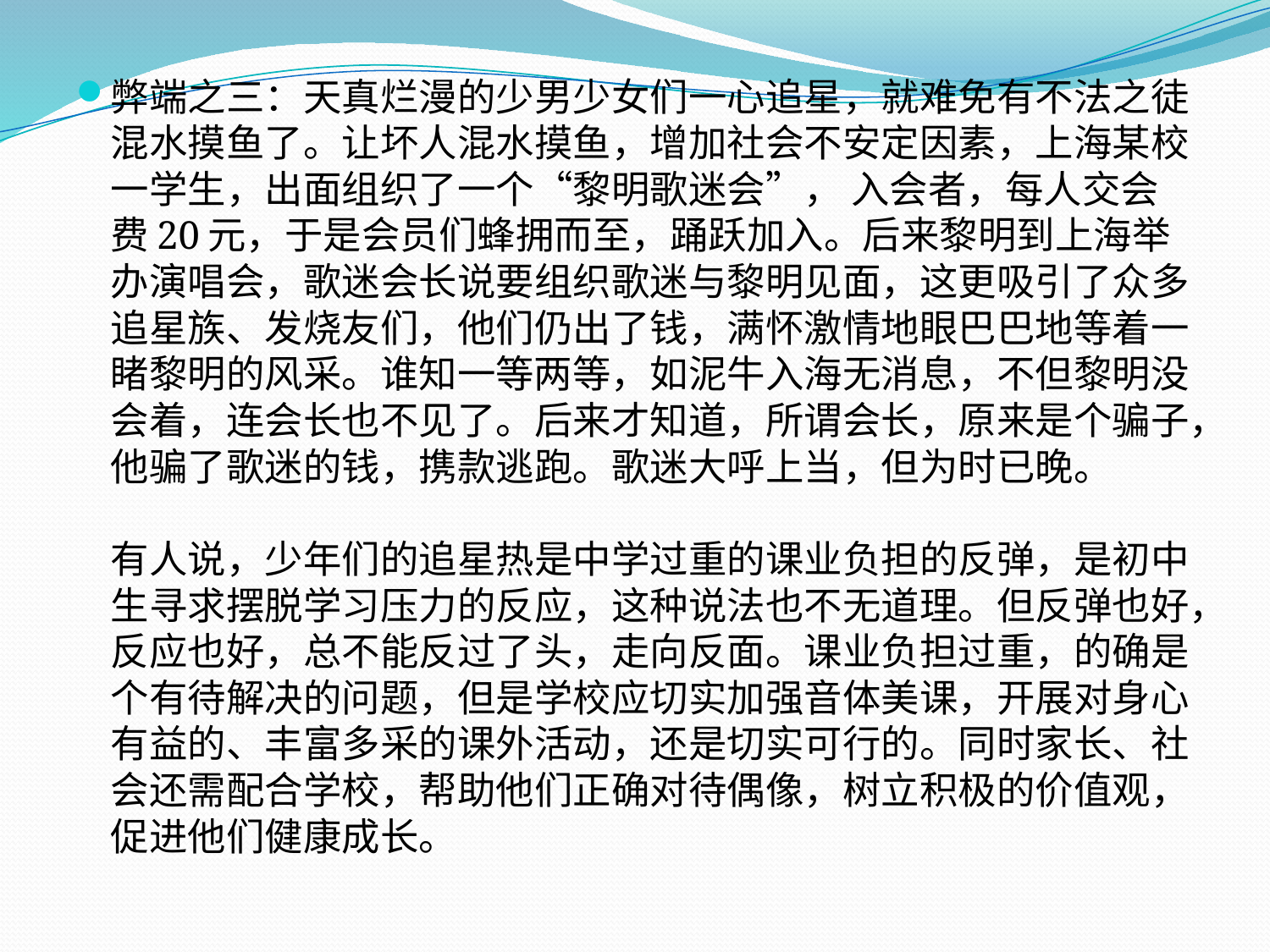

弊端之三：天真烂漫的少男少女们一心追星，就难免有不法之徒混水摸鱼了。让坏人混水摸鱼，增加社会不安定因素，上海某校一学生，出面组织了一个“黎明歌迷会”， 入会者，每人交会费20元，于是会员们蜂拥而至，踊跃加入。后来黎明到上海举办演唱会，歌迷会长说要组织歌迷与黎明见面，这更吸引了众多追星族、发烧友们，他们仍出了钱，满怀激情地眼巴巴地等着一睹黎明的风采。谁知一等两等，如泥牛入海无消息，不但黎明没会着，连会长也不见了。后来才知道，所谓会长，原来是个骗子，他骗了歌迷的钱，携款逃跑。歌迷大呼上当，但为时已晚。
有人说，少年们的追星热是中学过重的课业负担的反弹，是初中生寻求摆脱学习压力的反应，这种说法也不无道理。但反弹也好，反应也好，总不能反过了头，走向反面。课业负担过重，的确是个有待解决的问题，但是学校应切实加强音体美课，开展对身心有益的、丰富多采的课外活动，还是切实可行的。同时家长、社会还需配合学校，帮助他们正确对待偶像，树立积极的价值观，促进他们健康成长。
#